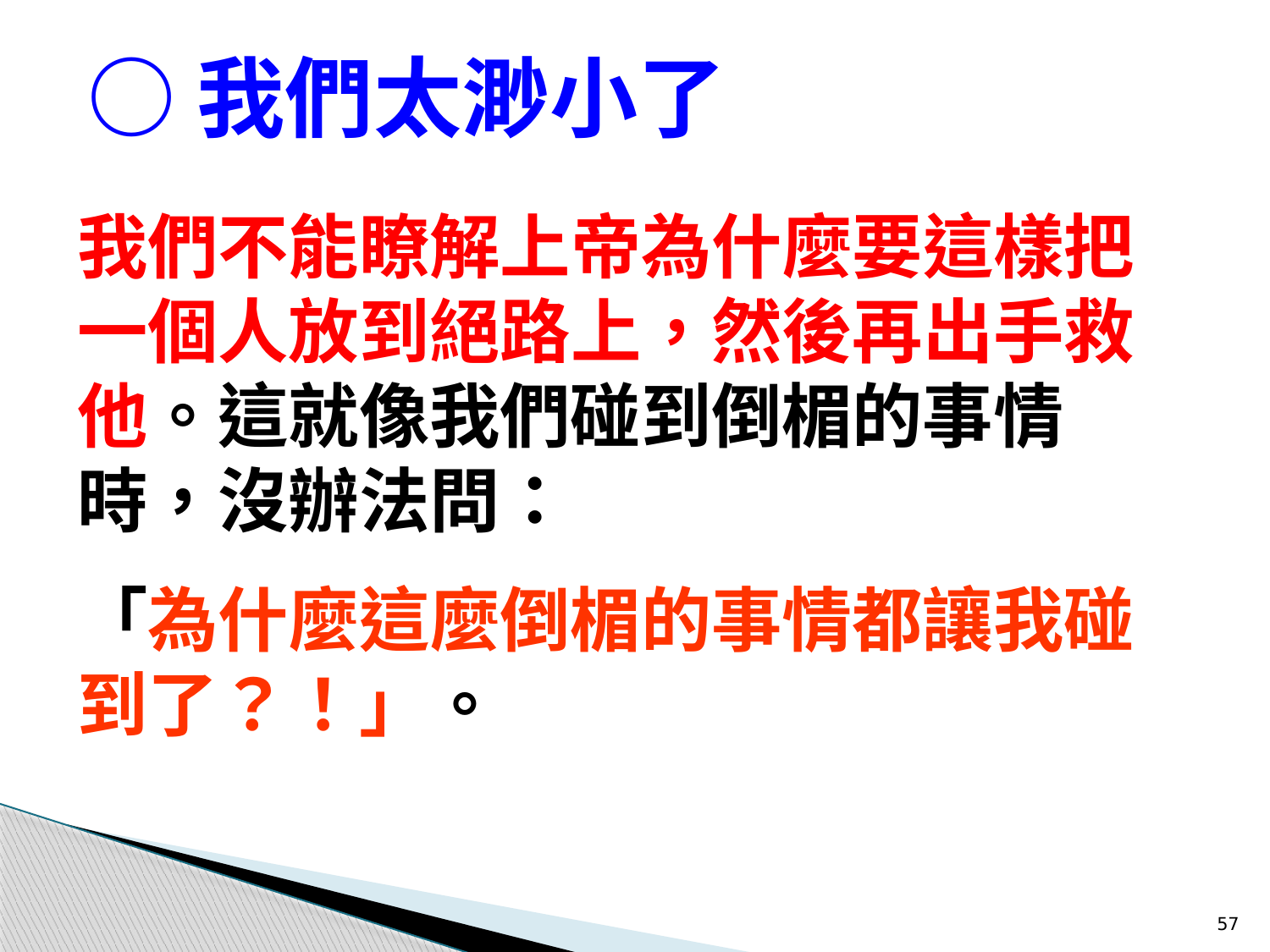

○我們太渺小了
我們不能瞭解上帝為什麼要這樣把一個人放到絕路上，然後再出手救他。這就像我們碰到倒楣的事情時，沒辦法問：
「為什麼這麼倒楣的事情都讓我碰到了？！」。
57